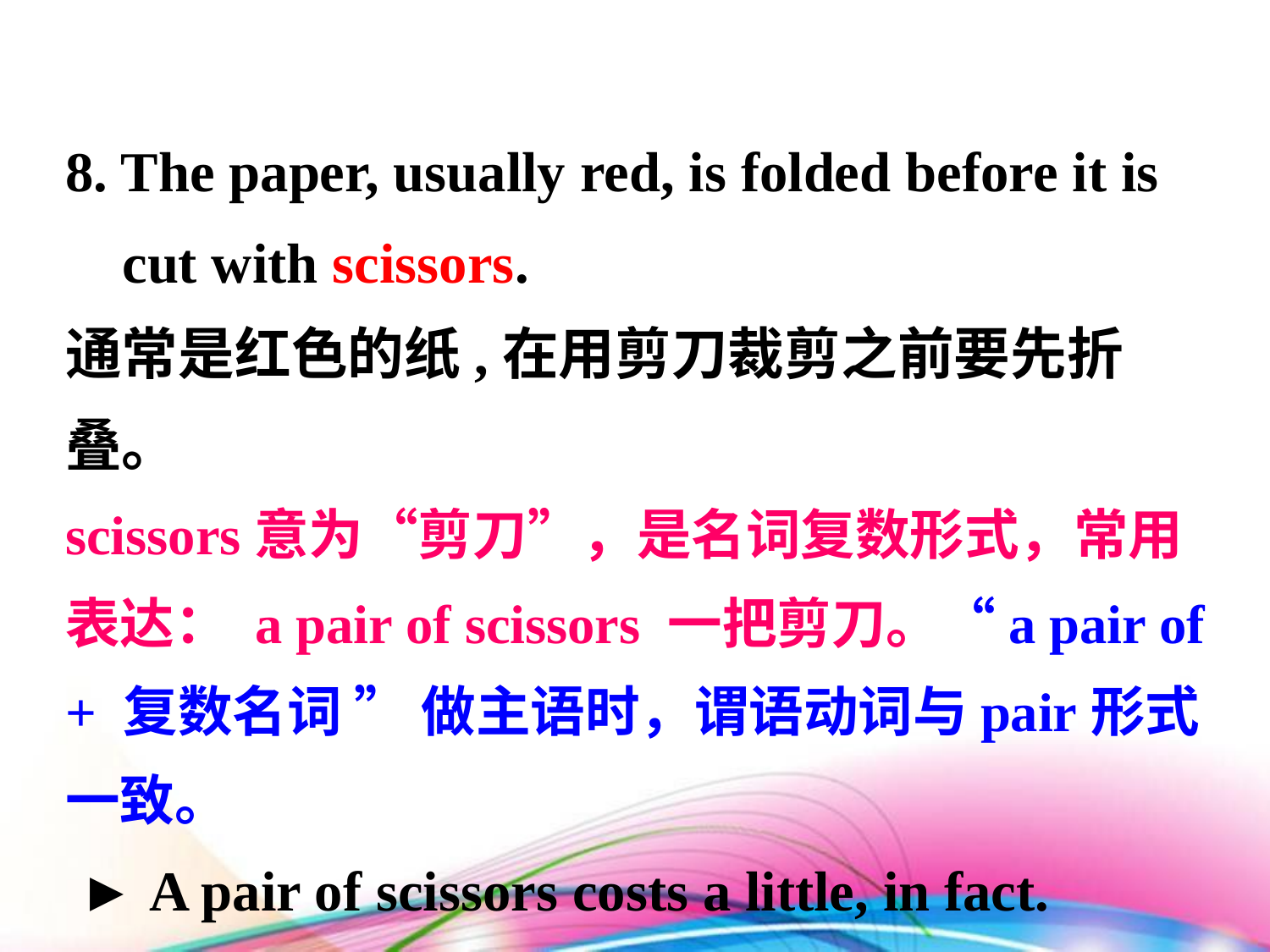

8. The paper, usually red, is folded before it is
    cut with scissors.
通常是红色的纸,在用剪刀裁剪之前要先折叠。
scissors意为“剪刀”，是名词复数形式，常用表达： a pair of scissors 一把剪刀。“a pair of + 复数名词 ” 做主语时，谓语动词与pair形式一致。
 ► A pair of scissors costs a little, in fact.
    一把剪刀实际上花不了几个钱。